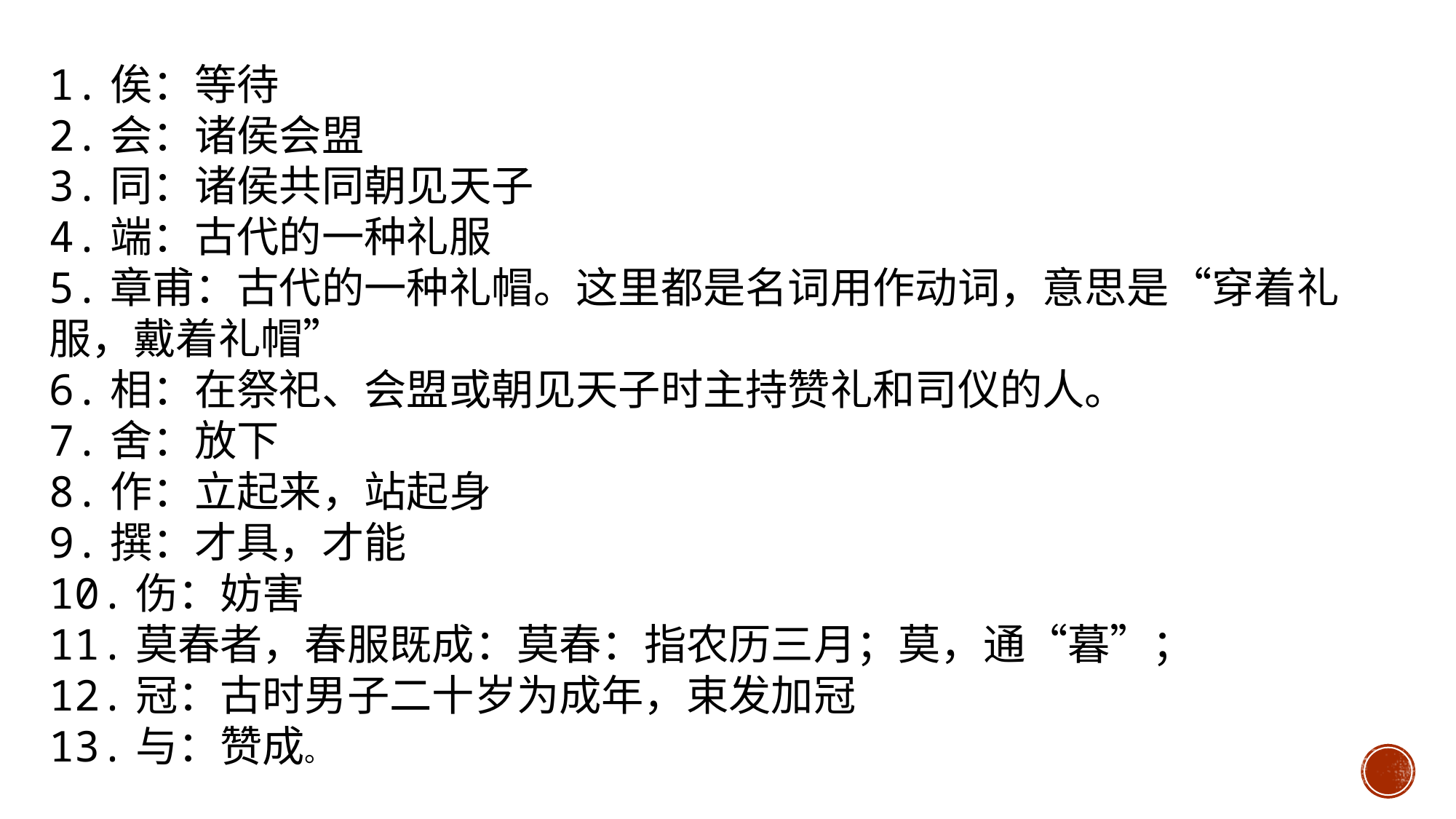

1.俟：等待
2.会：诸侯会盟
3.同：诸侯共同朝见天子
4.端：古代的一种礼服
5.章甫：古代的一种礼帽。这里都是名词用作动词，意思是“穿着礼服，戴着礼帽”
6.相：在祭祀、会盟或朝见天子时主持赞礼和司仪的人。
7.舍：放下
8.作：立起来，站起身
9.撰：才具，才能
10.伤：妨害
11.莫春者，春服既成：莫春：指农历三月；莫，通“暮”；
12.冠：古时男子二十岁为成年，束发加冠
13.与：赞成。